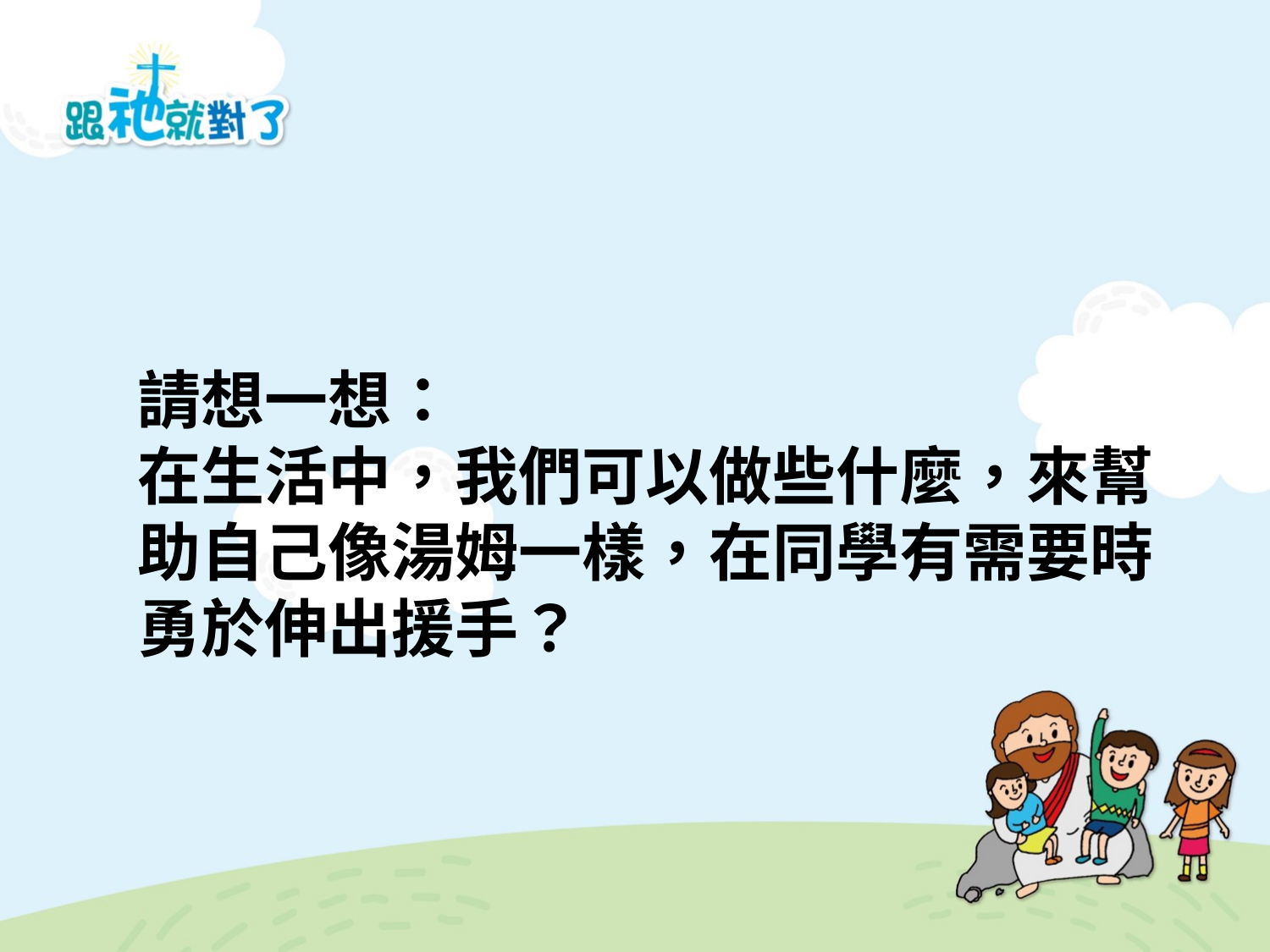

請想一想：
在生活中，我們可以做些什麼，來幫助自己像湯姆一樣，在同學有需要時勇於伸出援手？